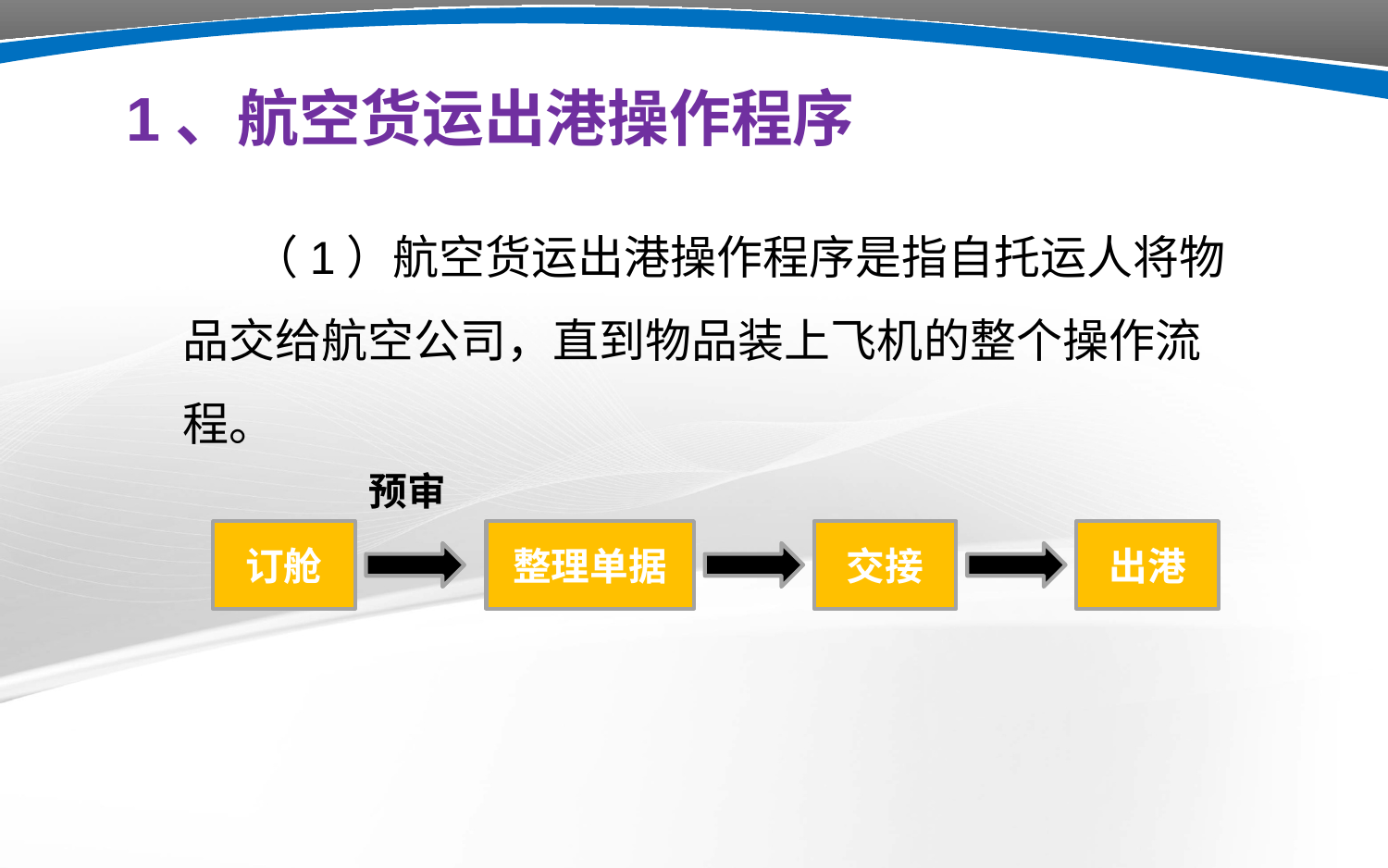

1、航空货运出港操作程序
（1）航空货运出港操作程序是指自托运人将物品交给航空公司，直到物品装上飞机的整个操作流程。
预审
订舱
整理单据
交接
出港